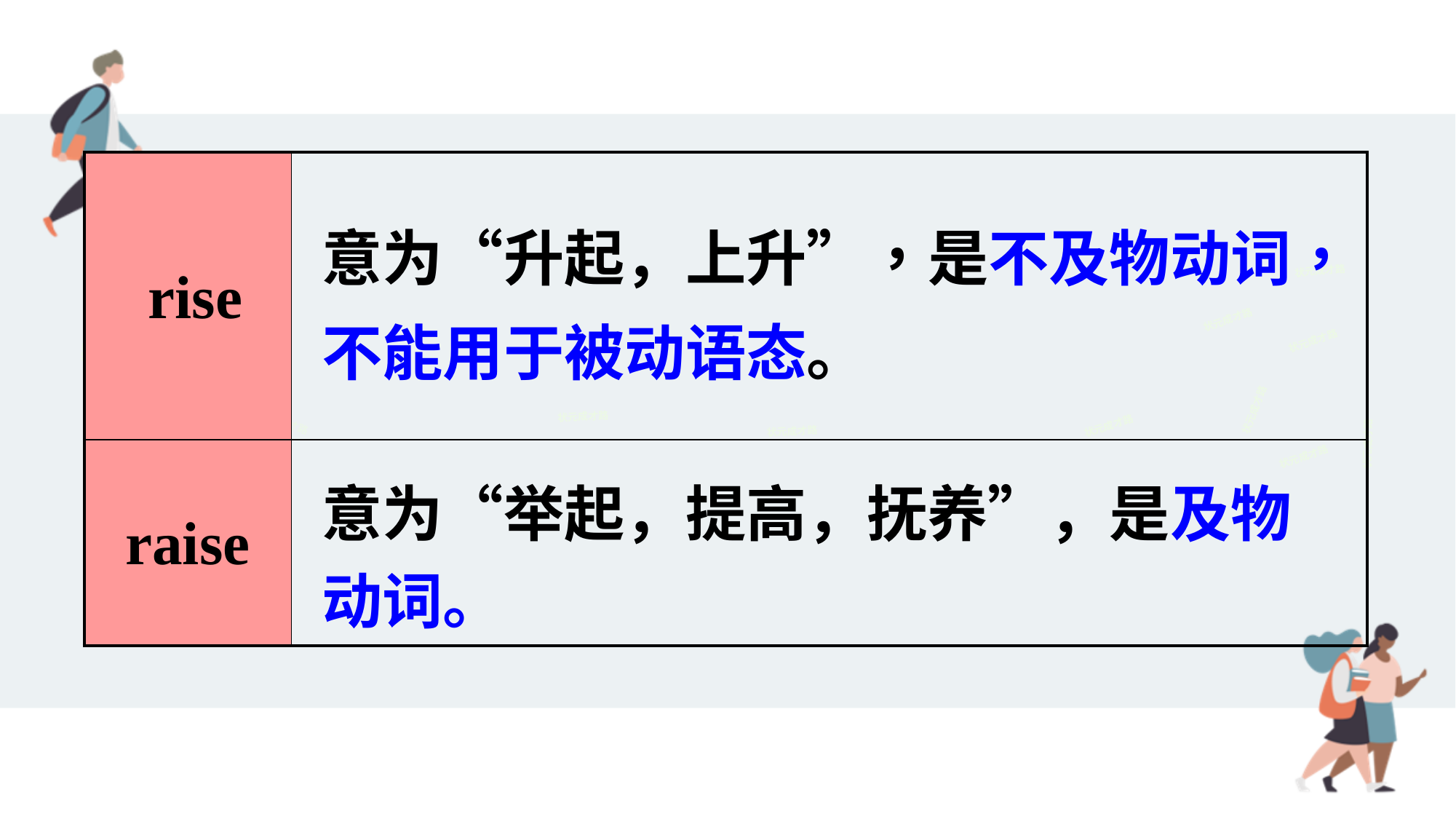

| rise |  |
| --- | --- |
| raise |  |
意为“升起，上升”，是不及物动词，不能用于被动语态。
状元成才路
状元成才路
状元成才路
状元成才路
状元成才路
状元成才路
状元成才路
状元成才路
状元成才路
状元成才路
状元成才路
状元成才路
状元成才路
意为“举起，提高，抚养”，是及物动词。